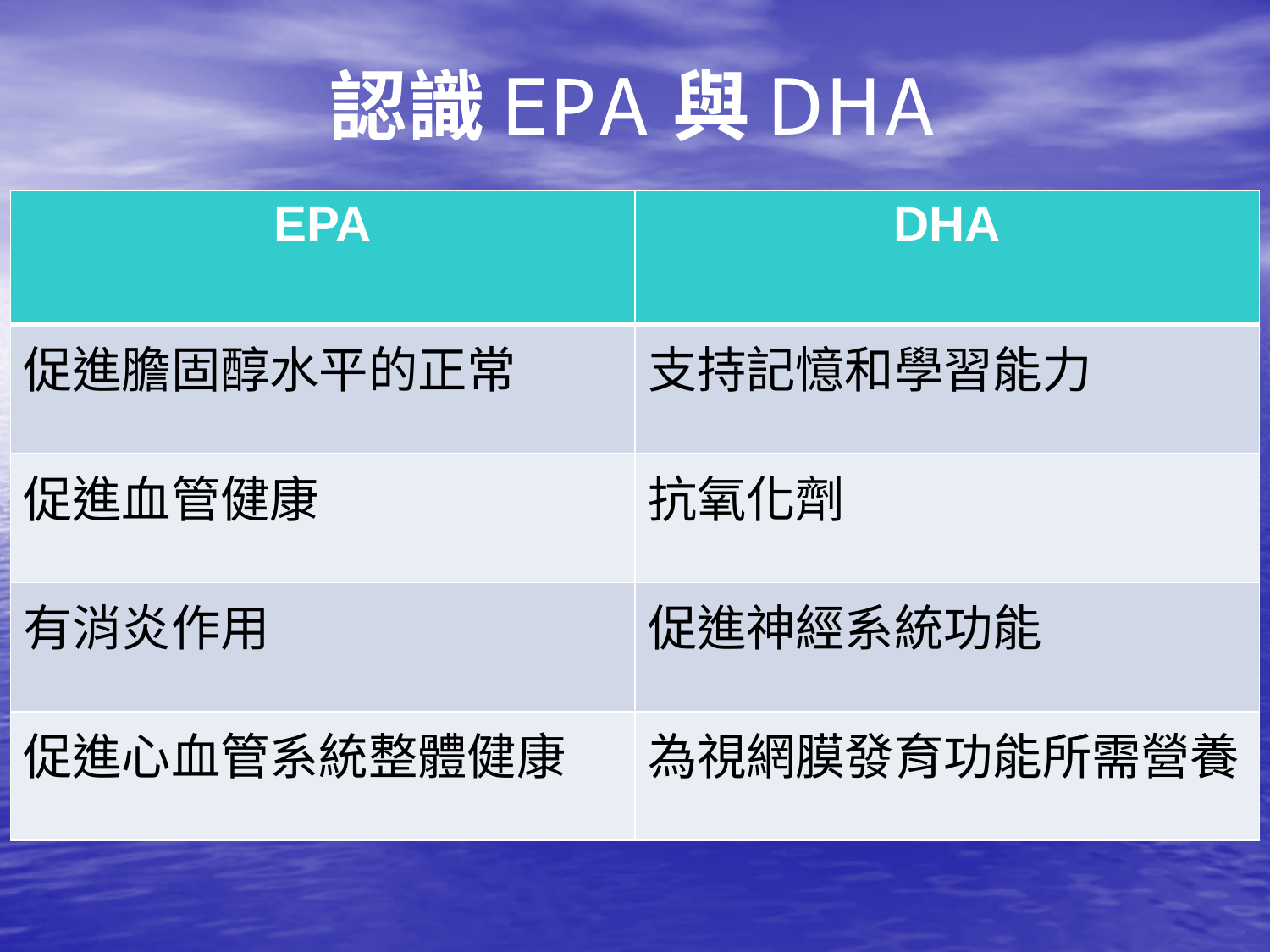

認識EPA與DHA
| EPA | DHA |
| --- | --- |
| 促進膽固醇水平的正常 | 支持記憶和學習能力 |
| 促進血管健康 | 抗氧化劑 |
| 有消炎作用 | 促進神經系統功能 |
| 促進心血管系統整體健康 | 為視網膜發育功能所需營養 |